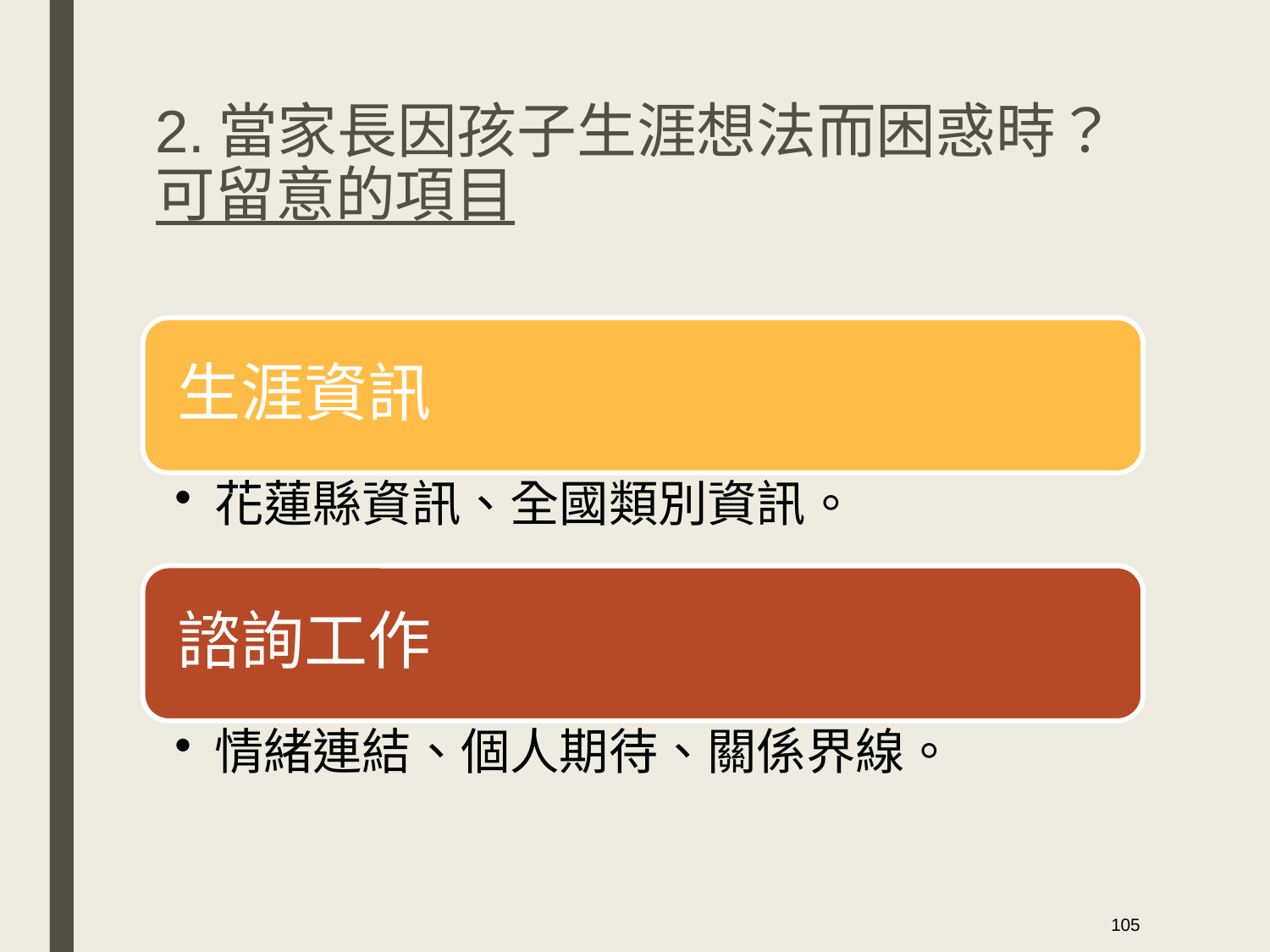

# 2.當家長因孩子生涯想法而困惑時？ 可留意的項目
生涯資訊
花蓮縣資訊、全國類別資訊。
諮詢工作
情緒連結、個人期待、關係界線。
105